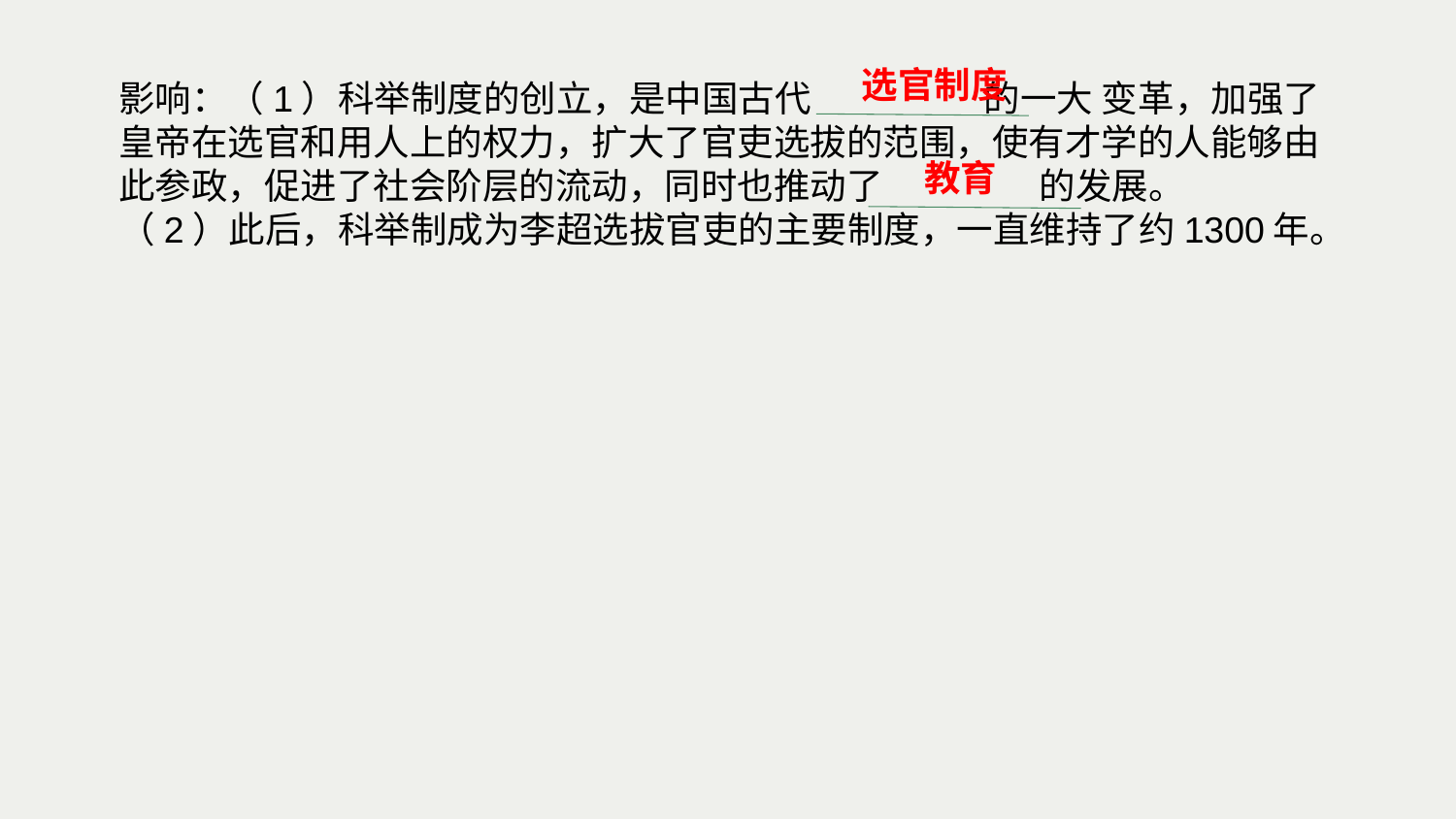

选官制度
影响：（1）科举制度的创立，是中国古代                     的一大 变革，加强了皇帝在选官和用人上的权力，扩大了官吏选拔的范围，使有才学的人能够由此参政，促进了社会阶层的流动，同时也推动了                   的发展。
（2）此后，科举制成为李超选拔官吏的主要制度，一直维持了约1300年。

教育